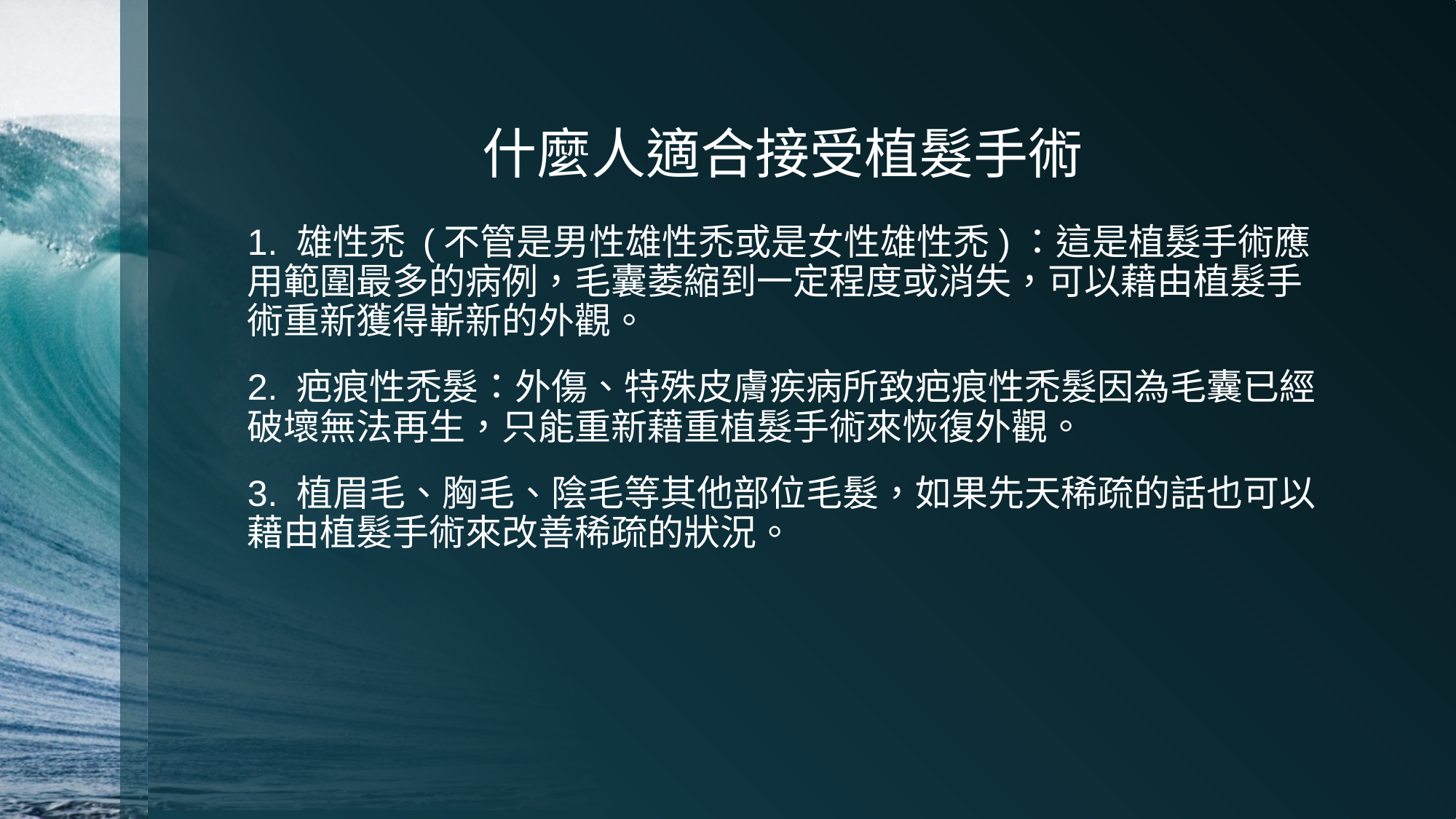

# 什麼人適合接受植髮手術
1. 雄性禿 (不管是男性雄性禿或是女性雄性禿)：這是植髮手術應用範圍最多的病例，毛囊萎縮到一定程度或消失，可以藉由植髮手術重新獲得嶄新的外觀。
2. 疤痕性禿髮：外傷、特殊皮膚疾病所致疤痕性禿髮因為毛囊已經破壞無法再生，只能重新藉重植髮手術來恢復外觀。
3. 植眉毛、胸毛、陰毛等其他部位毛髮，如果先天稀疏的話也可以藉由植髮手術來改善稀疏的狀況。